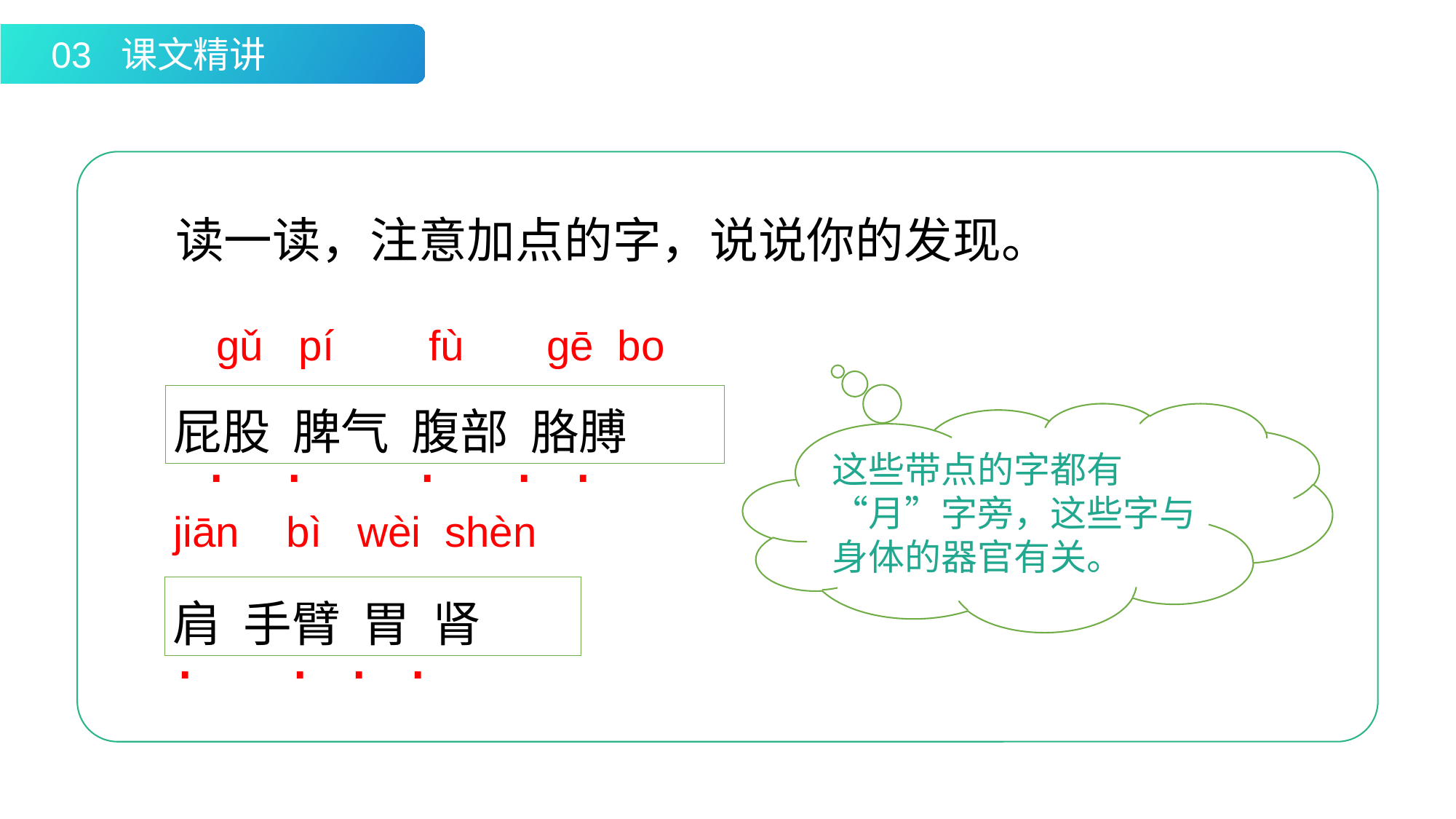

03  课文精讲
   读一读，注意加点的字，说说你的发现。
ɡǔ   pí        fù       ɡē  bo
屁股  脾气  腹部  胳膊
这些带点的字都有“月”字旁，这些字与身体的器官有关。
·   ·      ·    ·  ·
jiān    bì   wèi  shèn
肩  手臂  胃  肾
·     ·  ·  ·